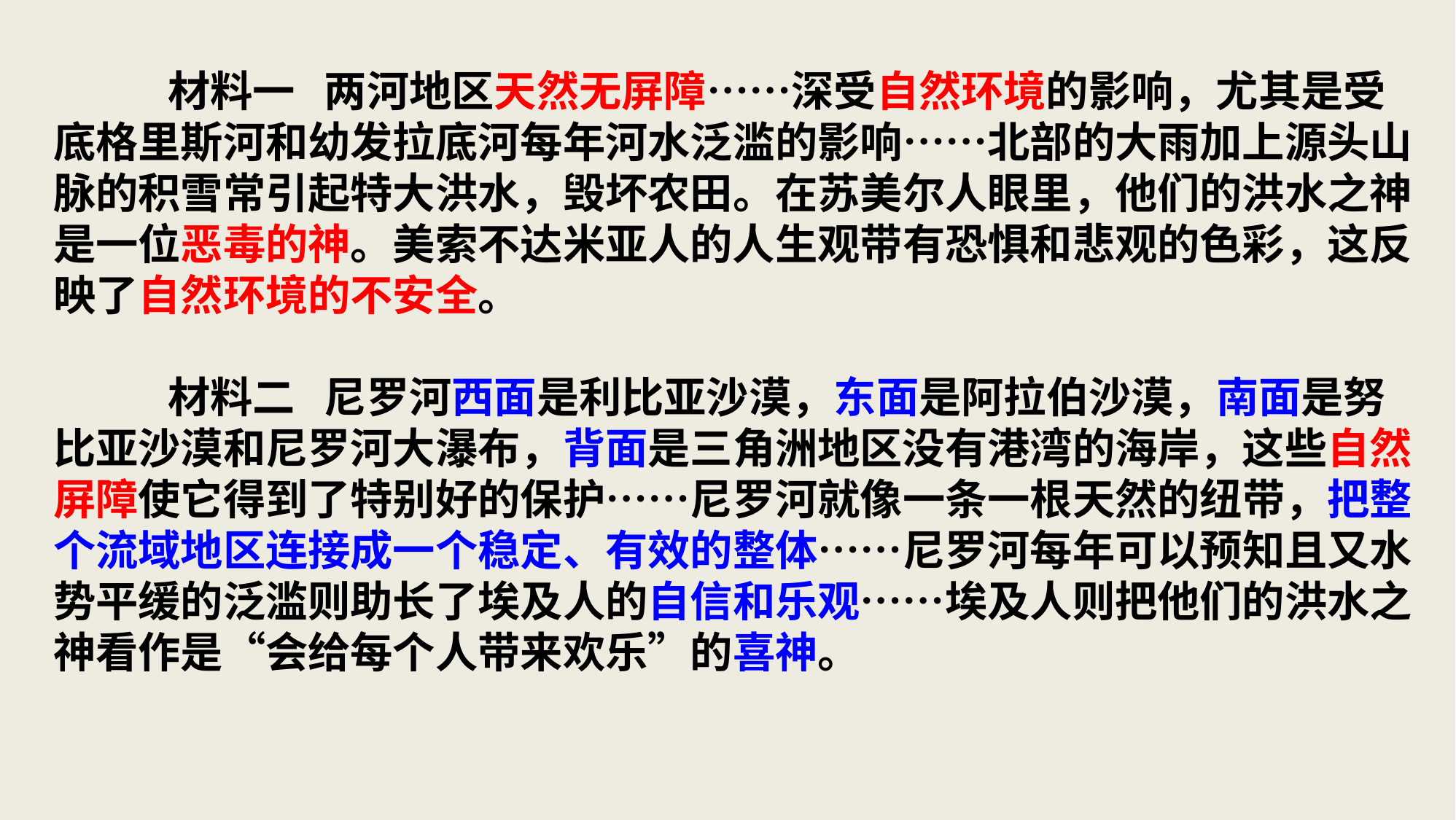

材料一   两河地区天然无屏障……深受自然环境的影响，尤其是受底格里斯河和幼发拉底河每年河水泛滥的影响……北部的大雨加上源头山脉的积雪常引起特大洪水，毁坏农田。在苏美尔人眼里，他们的洪水之神是一位恶毒的神。美索不达米亚人的人生观带有恐惧和悲观的色彩，这反映了自然环境的不安全。

材料二   尼罗河西面是利比亚沙漠，东面是阿拉伯沙漠，南面是努比亚沙漠和尼罗河大瀑布，背面是三角洲地区没有港湾的海岸，这些自然屏障使它得到了特别好的保护……尼罗河就像一条一根天然的纽带，把整个流域地区连接成一个稳定、有效的整体……尼罗河每年可以预知且又水势平缓的泛滥则助长了埃及人的自信和乐观……埃及人则把他们的洪水之神看作是“会给每个人带来欢乐”的喜神。